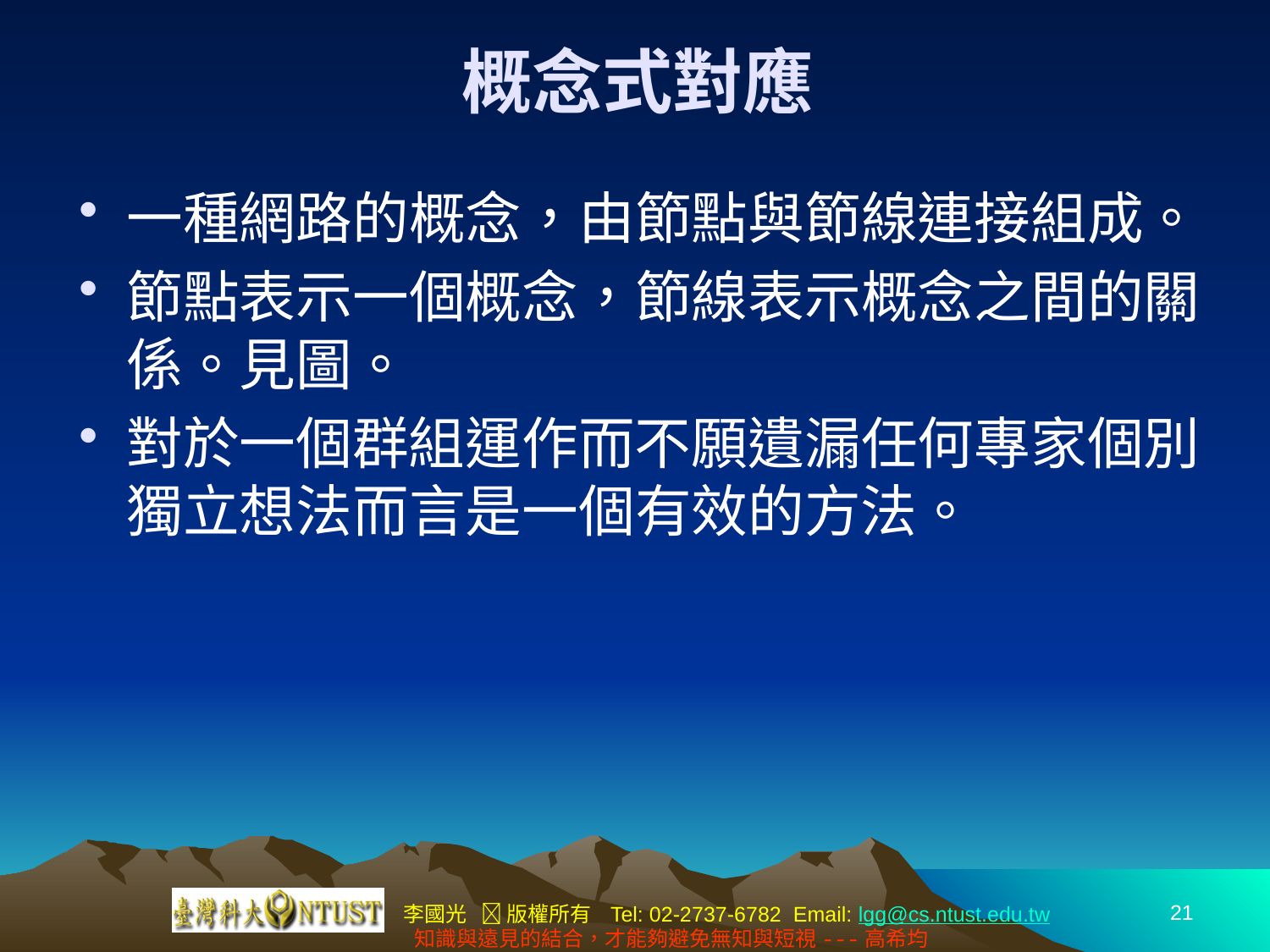

# 概念式對應
一種網路的概念，由節點與節線連接組成。
節點表示一個概念，節線表示概念之間的關係。見圖。
對於一個群組運作而不願遺漏任何專家個別獨立想法而言是一個有效的方法。
21